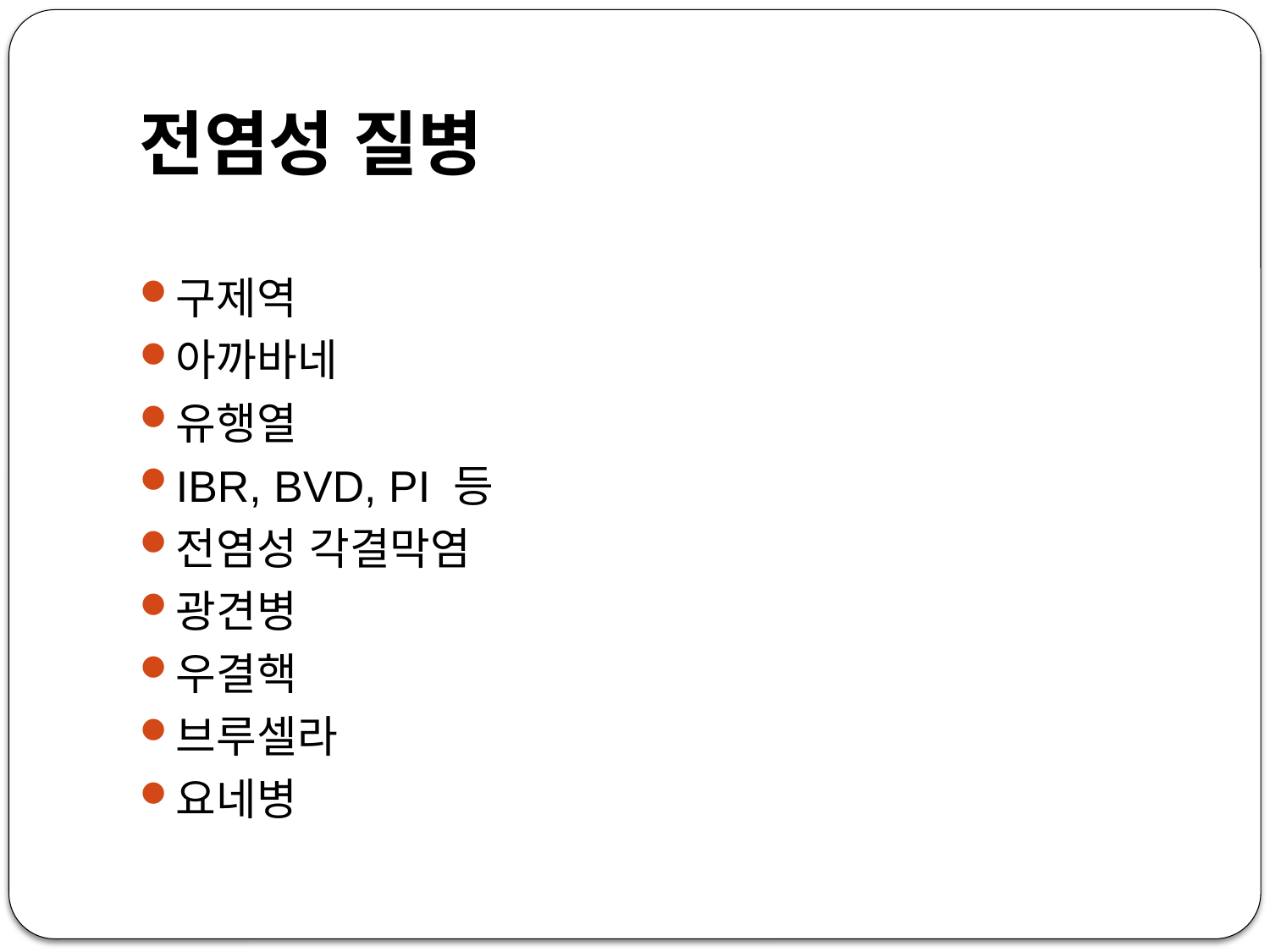

# 전염성 질병

구제역
아까바네
유행열
IBR, BVD, PI 등
전염성 각결막염
광견병
우결핵
브루셀라
요네병